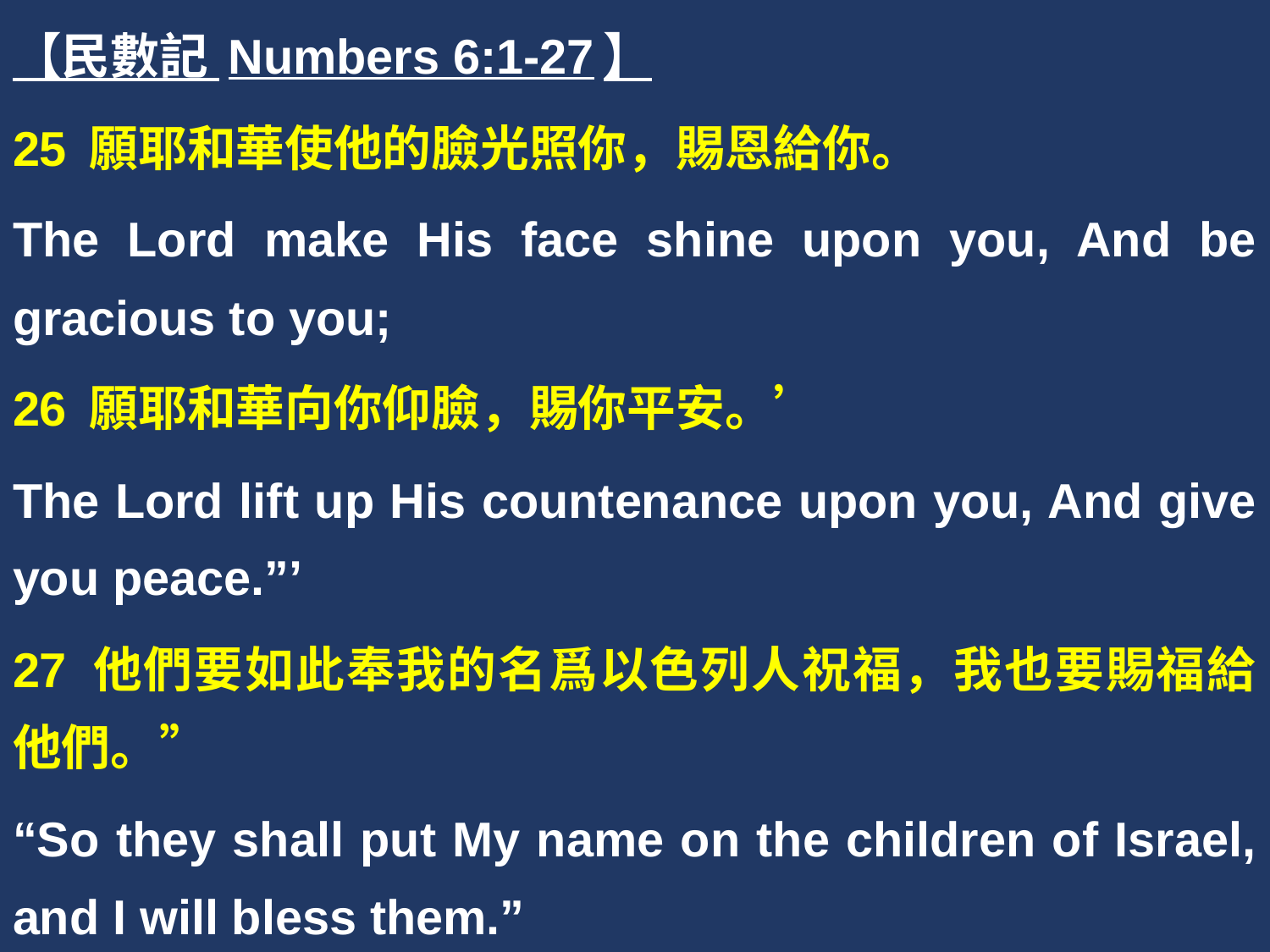

【民數記 Numbers 6:1-27】
25 願耶和華使他的臉光照你，賜恩給你。
The Lord make His face shine upon you, And be gracious to you;
26 願耶和華向你仰臉，賜你平安。’
The Lord lift up His countenance upon you, And give you peace.”’
27 他們要如此奉我的名爲以色列人祝福，我也要賜福給他們。”
“So they shall put My name on the children of Israel, and I will bless them.”